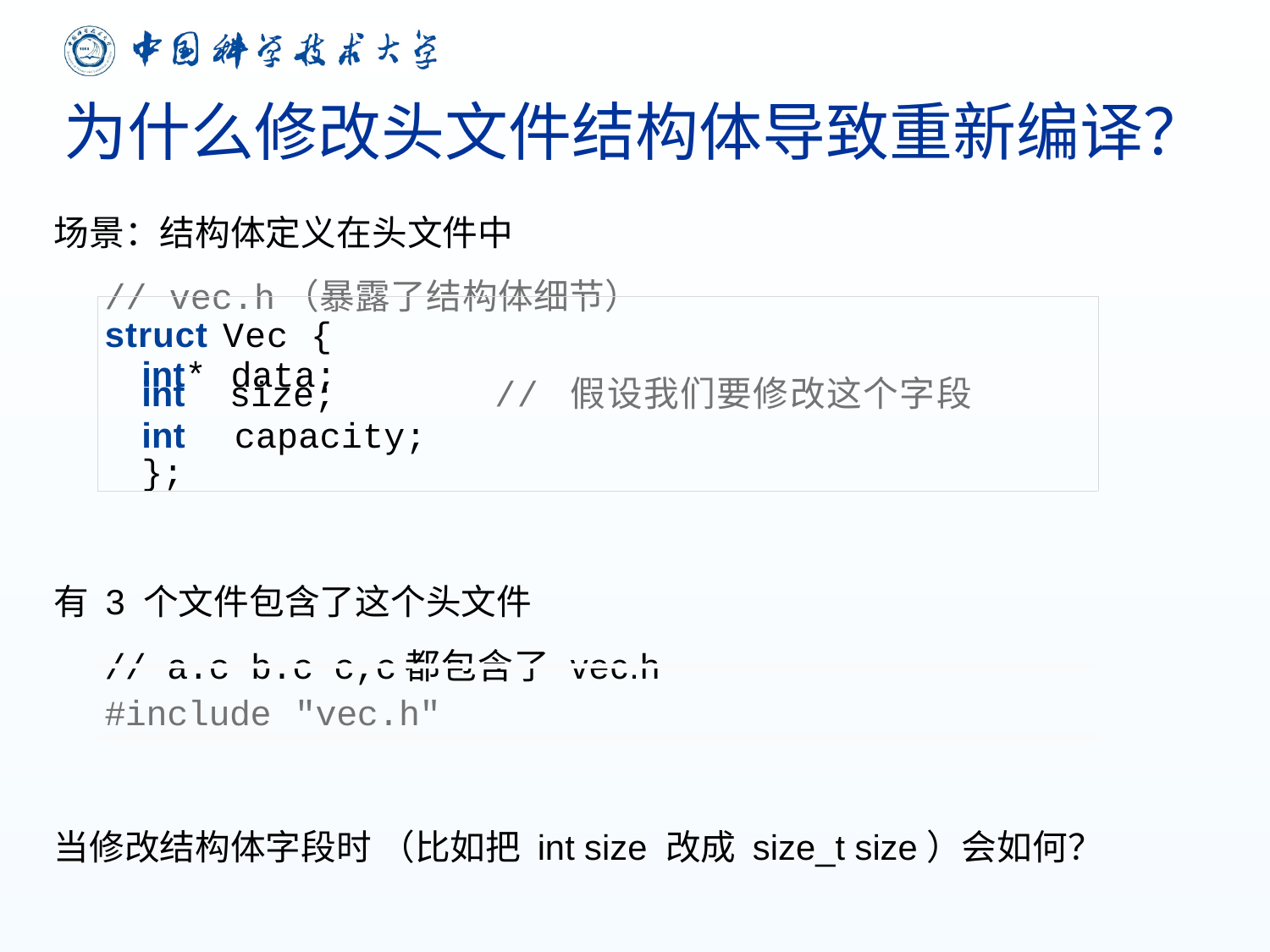

# 为什么修改头文件结构体导致重新编译？
场景：结构体定义在头文件中

有 3 个文件包含了这个头文件

当修改结构体字段时 （比如把 int size 改成 size_t size）会如何？
| // vec.h（暴露了结构体细节） struct Vec { int\* data; int size; // 假设我们要修改这个字段 int capacity; }; |
| --- |
| // a.c b.c c,c都包含了 vec.h #include "vec.h" |
| --- |